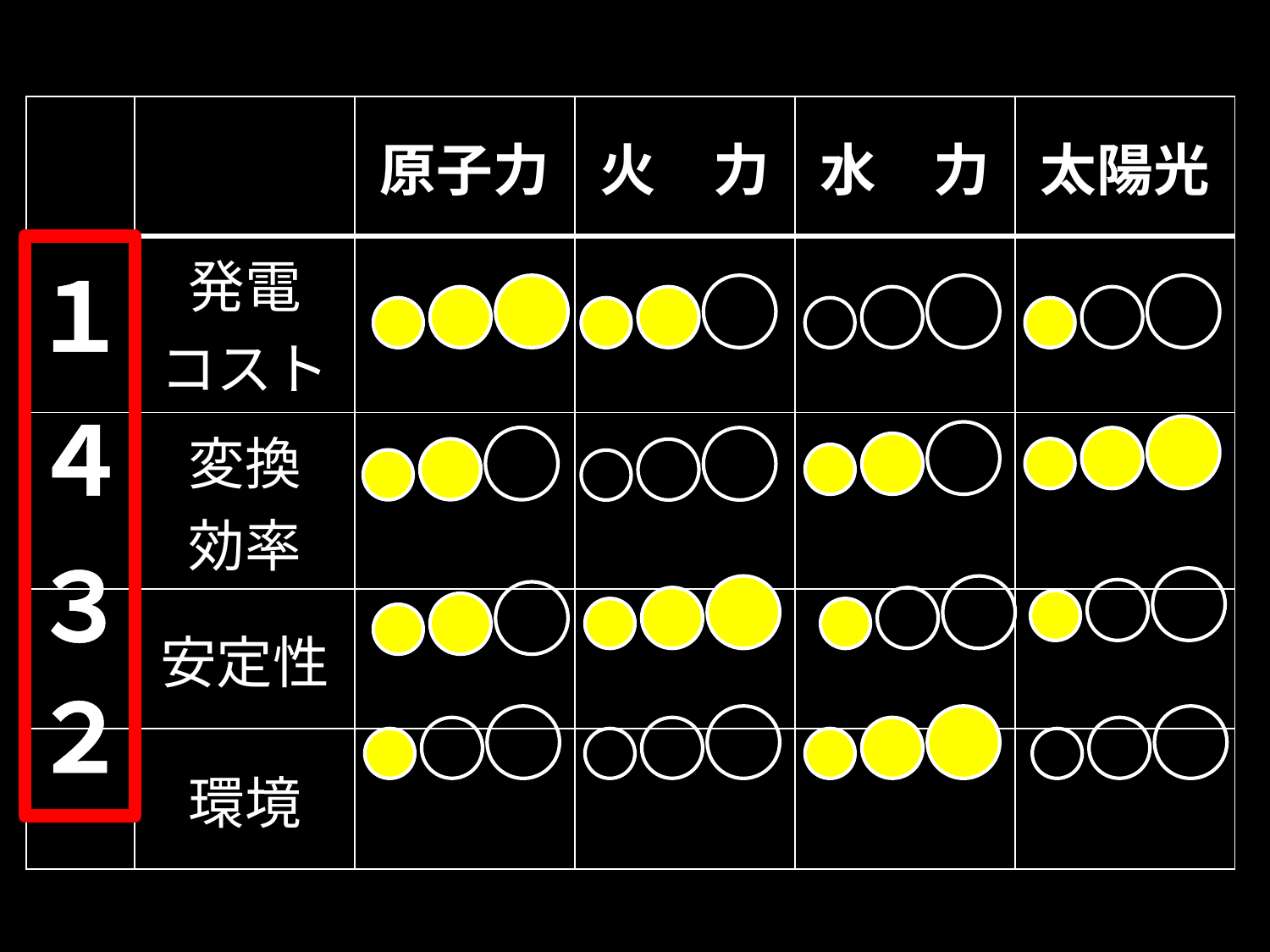

|  |  | 原子力 | 火　力 | 水　力 | 太陽光 |
| --- | --- | --- | --- | --- | --- |
|  | 発電 コスト |  |  |  |  |
|  | 変換 効率 |  |  |  |  |
|  | 安定性 |  |  |  |  |
|  | 環境 |  |  |  |  |

１

４

３

２